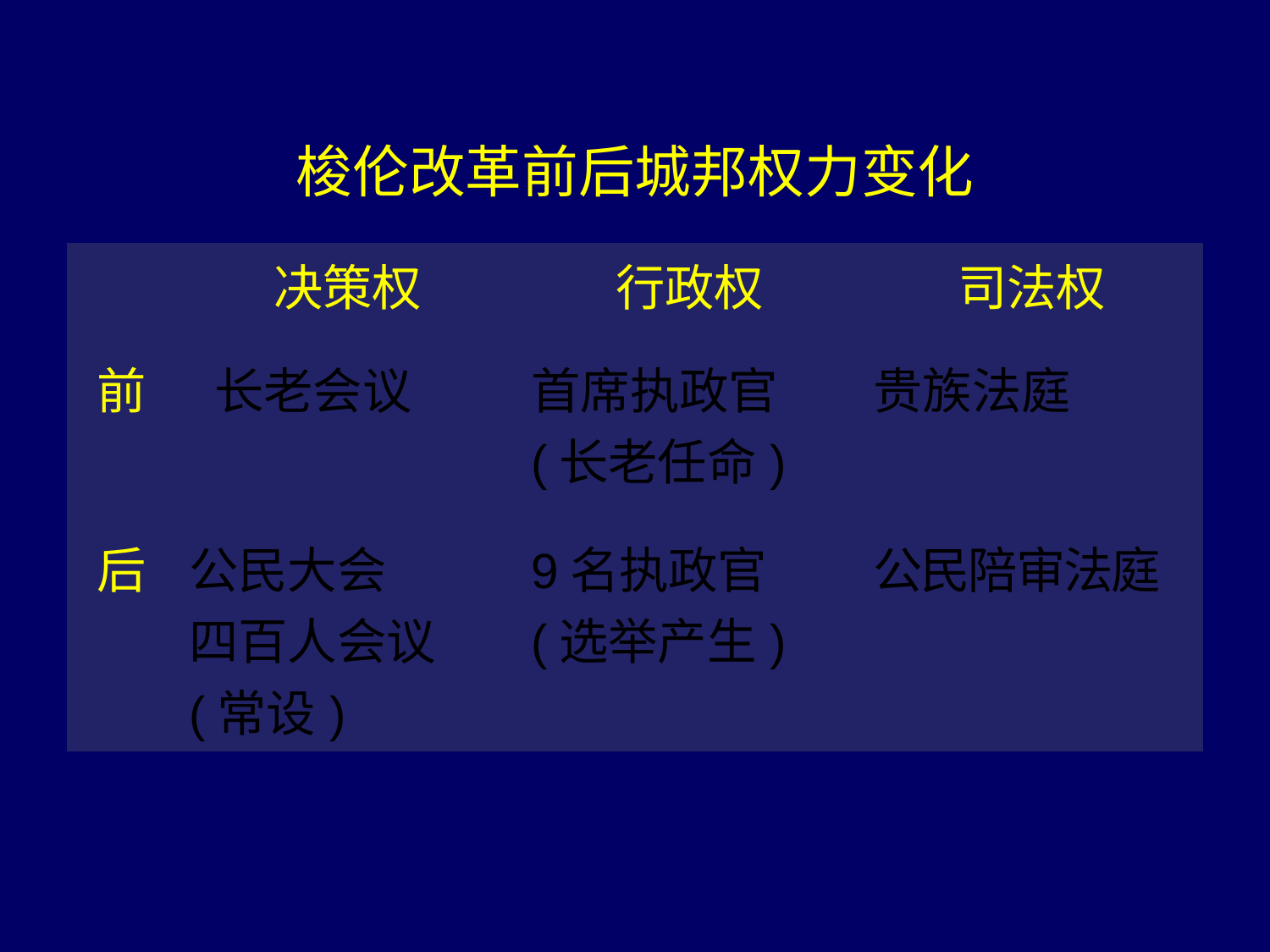

# 梭伦改革前后城邦权力变化
|  | 决策权 | 行政权 | 司法权 |
| --- | --- | --- | --- |
| 前 | 长老会议 | 首席执政官(长老任命) | 贵族法庭 |
| 后 | 公民大会 四百人会议(常设) | 9名执政官 (选举产生) | 公民陪审法庭 |